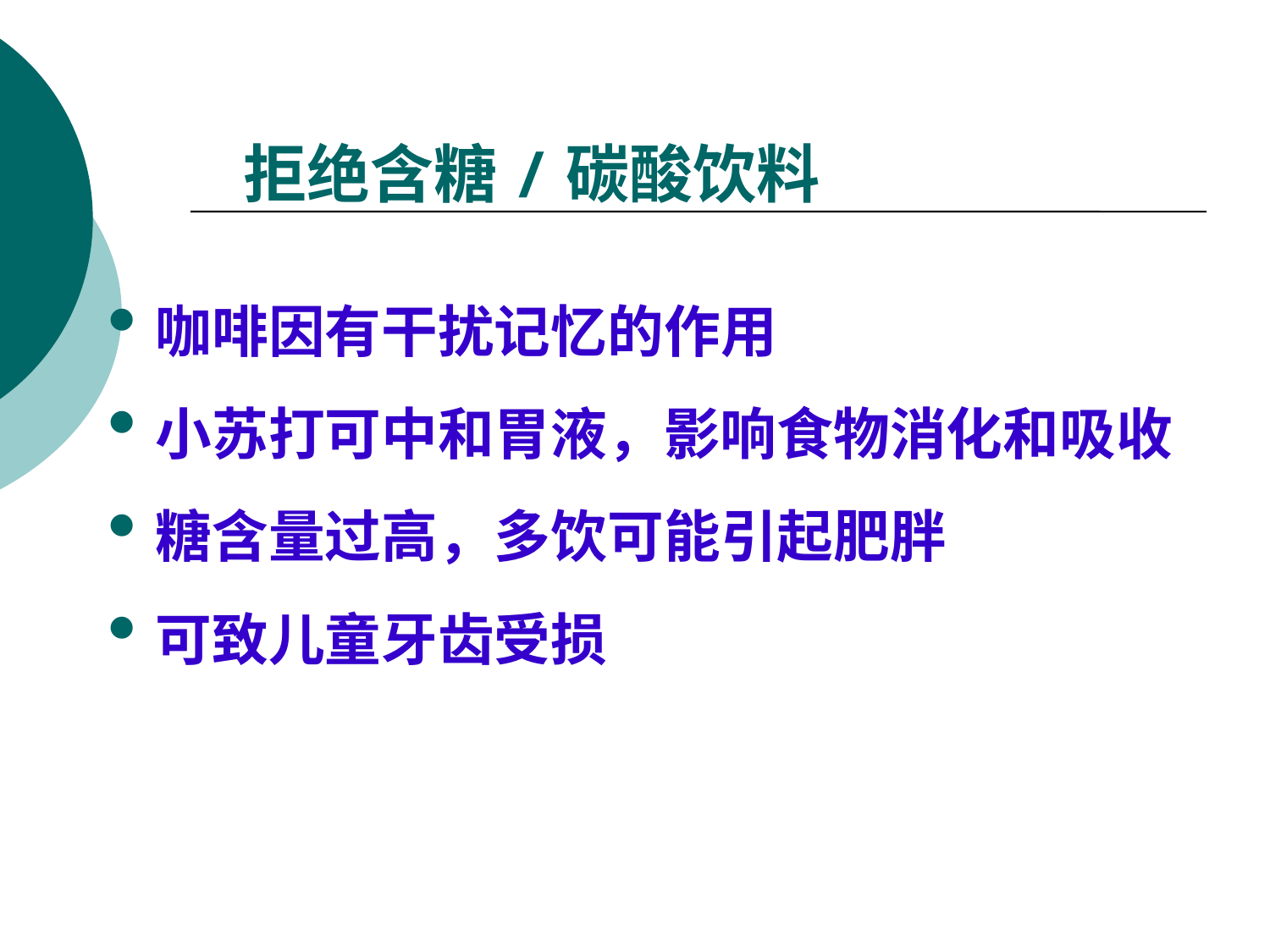

# 拒绝含糖/碳酸饮料
咖啡因有干扰记忆的作用
小苏打可中和胃液，影响食物消化和吸收
糖含量过高，多饮可能引起肥胖
可致儿童牙齿受损